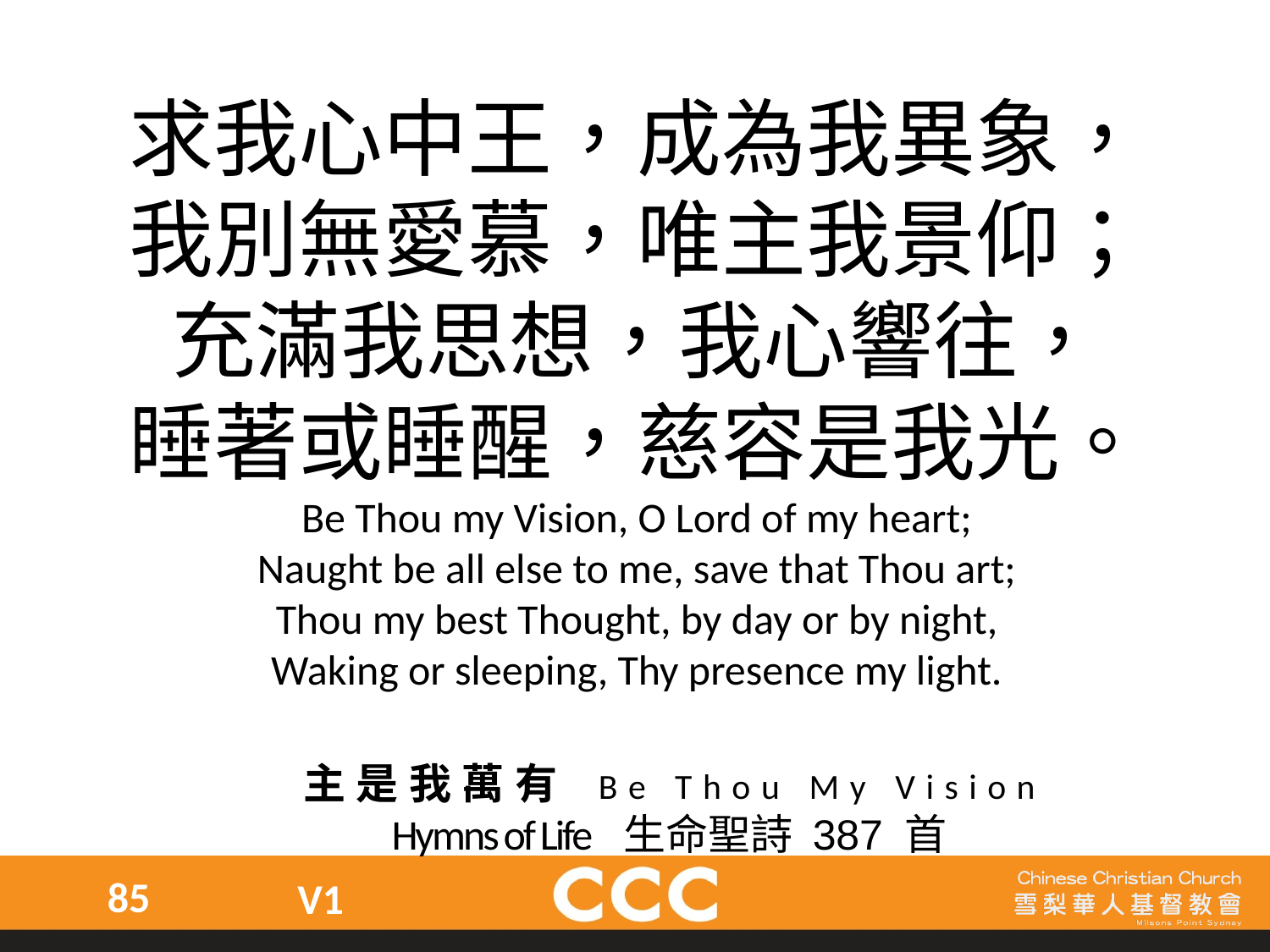

求我心中王，成為我異象，
我別無愛慕，唯主我景仰；
充滿我思想，我心響往，
睡著或睡醒，慈容是我光。
Be Thou my Vision, O Lord of my heart;
Naught be all else to me, save that Thou art;
Thou my best Thought, by day or by night,
Waking or sleeping, Thy presence my light.
主是我萬有 Be Thou My Vision
Hymns of Life   生命聖詩 387 首
85
V1